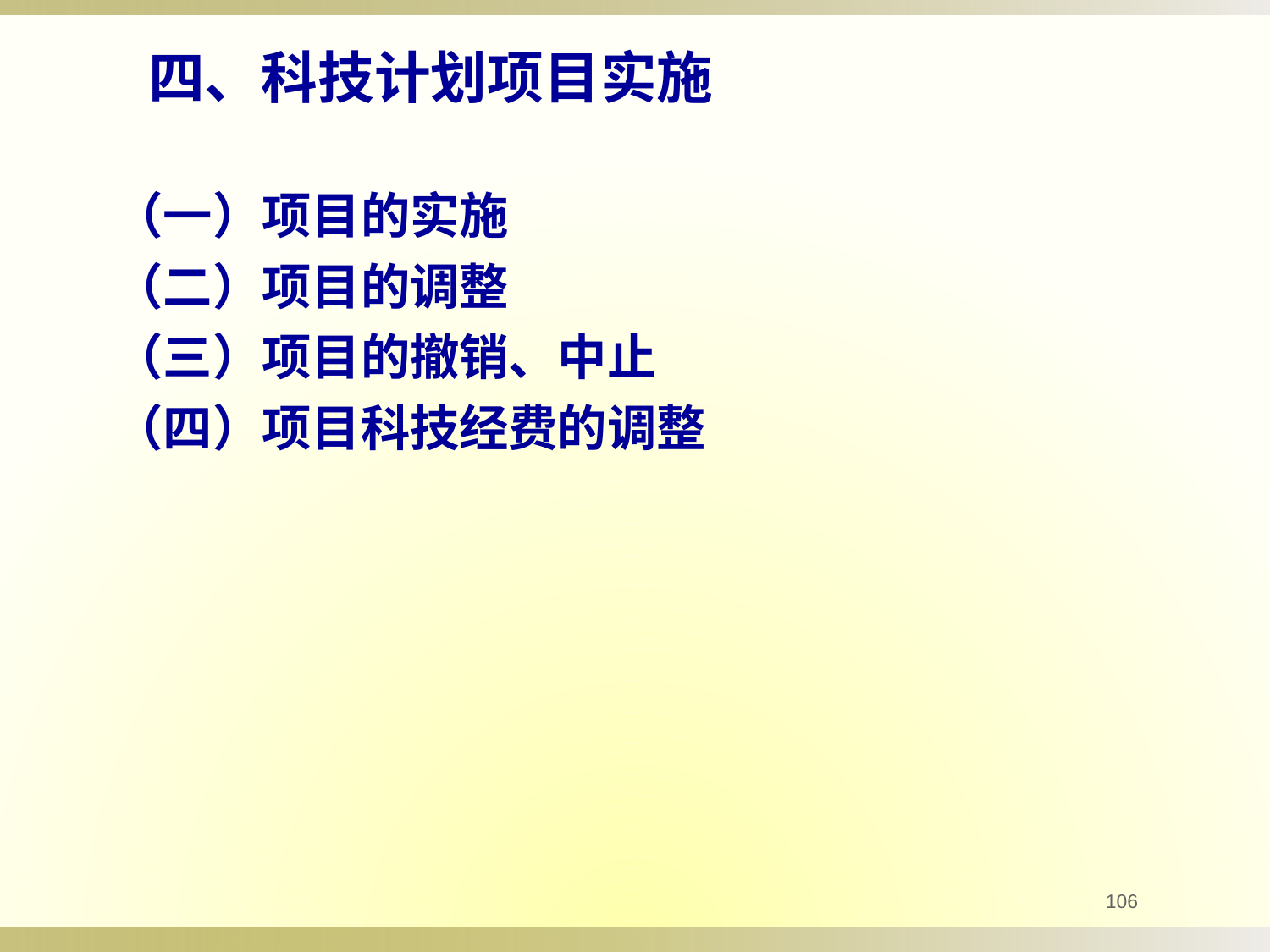

四、科技计划项目实施
    （一）项目的实施
    （二）项目的调整
    （三）项目的撤销、中止
    （四）项目科技经费的调整
106